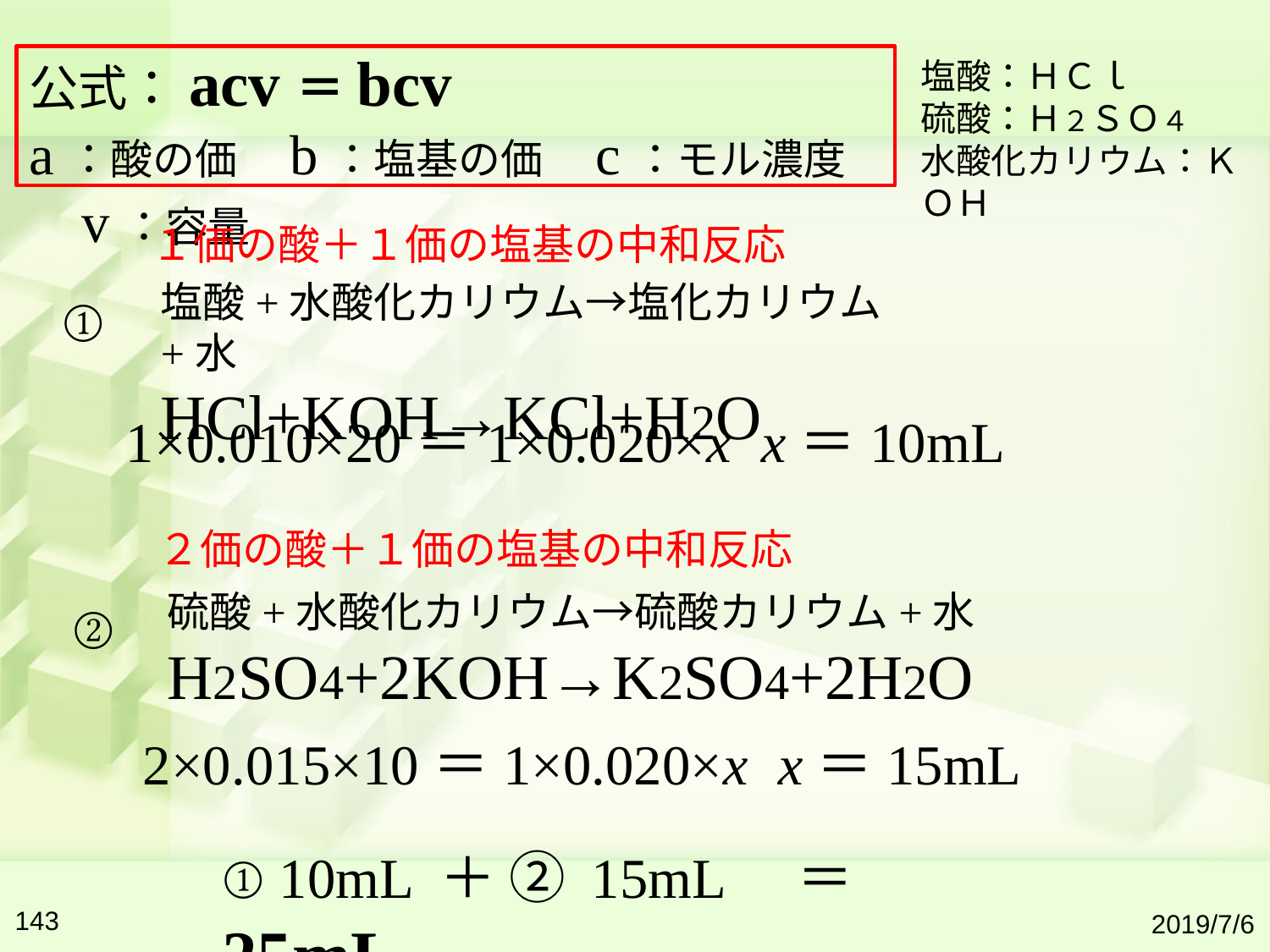

公式：acv＝bcv
a：酸の価　b：塩基の価　c：モル濃度　v：容量

塩酸：ＨＣｌ
硫酸：Ｈ２ＳＯ４
水酸化カリウム：ＫＯＨ
１価の酸＋１価の塩基の中和反応
塩酸+水酸化カリウム→塩化カリウム+水
HCl+KOH→KCl+H2O
①
1×0.010×20＝1×0.020×x	x＝10mL
２価の酸＋１価の塩基の中和反応
硫酸+水酸化カリウム→硫酸カリウム+水
H2SO4+2KOH→K2SO4+2H2O
②
2×0.015×10＝1×0.020×x	x＝15mL
① 10mL ＋ ② 15mL　＝　25mL
143
2019/7/6